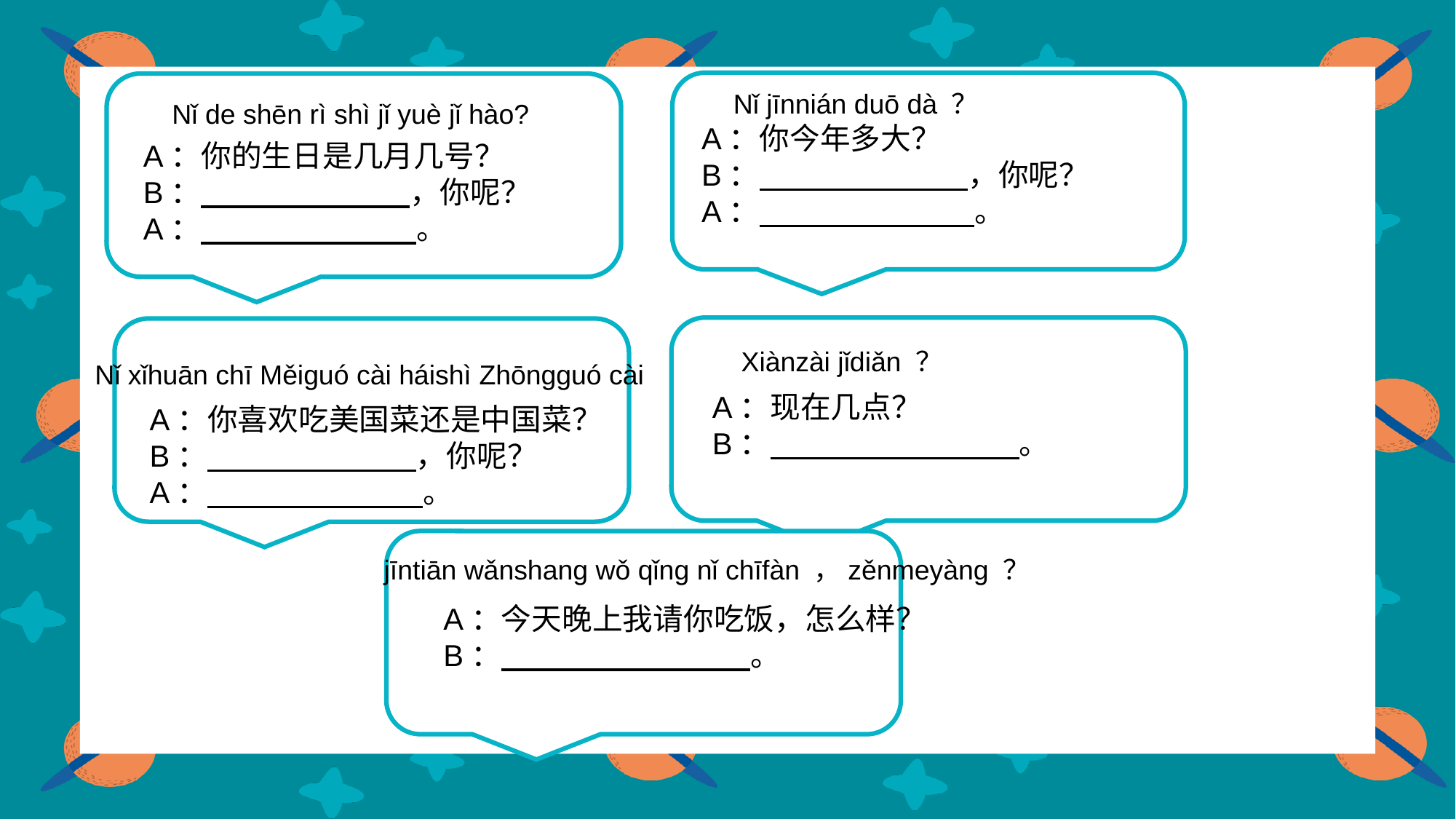

Nǐ jīnnián duō dà ？
Nǐ de shēn rì shì jǐ yuè jǐ hào?
A：你今年多大？
B：                               ，你呢？
A：                                。
A：你的生日是几月几号？
B：                               ，你呢？
A：                                。

Xiànzài jǐdiǎn ？
Nǐ xǐhuān chī Měiguó cài háishì Zhōngguó cài
A：现在几点？
B：                                     。
A：你喜欢吃美国菜还是中国菜？
B：                               ，你呢？
A：                                。

jīntiān wǎnshang wǒ qǐng nǐ chīfàn ，zěnmeyàng ？
A：今天晚上我请你吃饭，怎么样？
B：                                     。